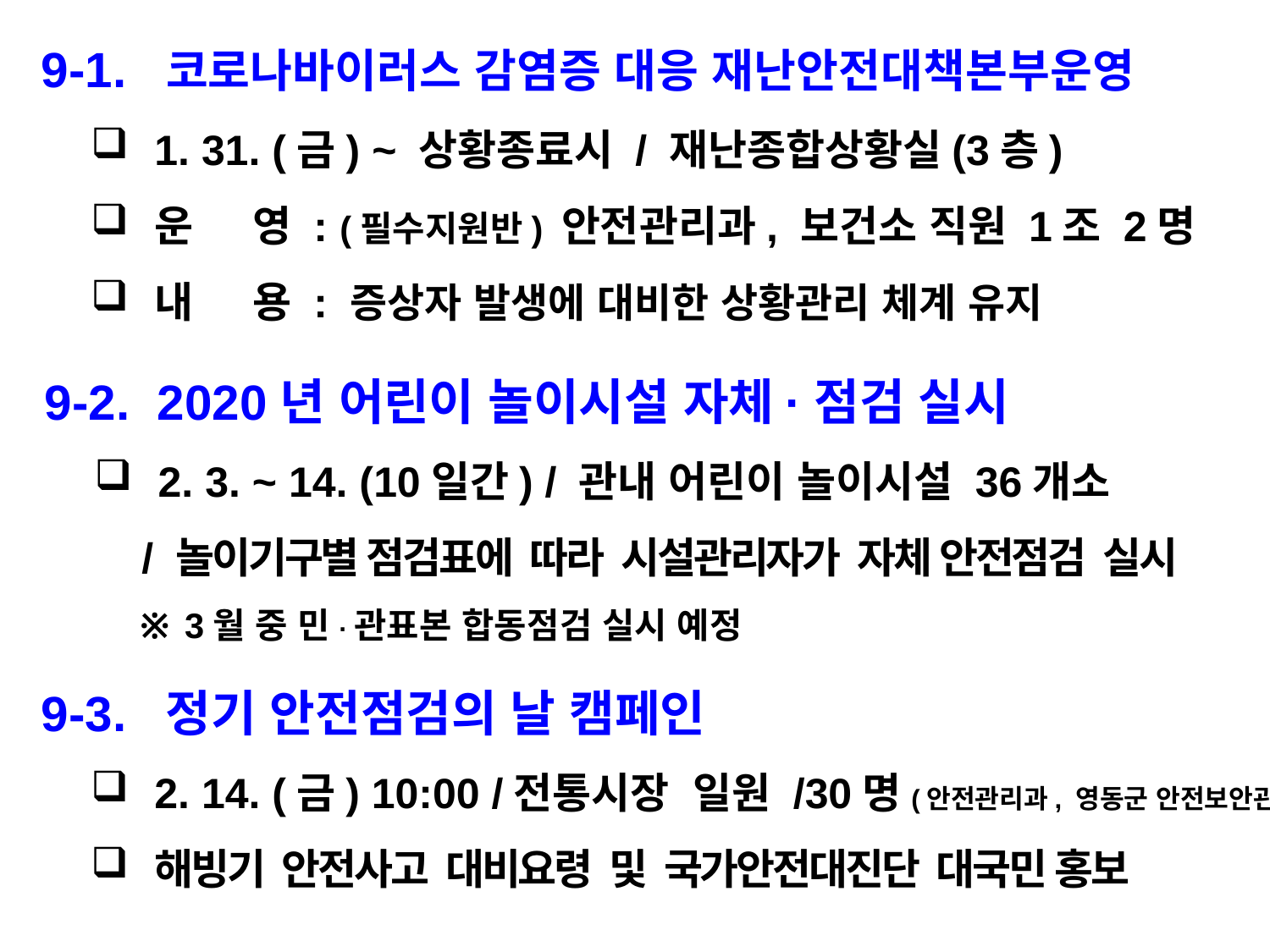

9-1.  코로나바이러스 감염증 대응 재난안전대책본부운영
1. 31. (금) ~ 상황종료시 / 재난종합상황실(3층)
운     영 : (필수지원반) 안전관리과, 보건소 직원 1조 2명
내     용 : 증상자 발생에 대비한 상황관리 체계 유지
 9-2.  2020년 어린이 놀이시설 자체·점검 실시
2. 3. ~ 14. (10일간) / 관내 어린이 놀이시설 36개소
    / 놀이기구별 점검표에  따라  시설관리자가  자체 안전점검  실시
      ※ 3월 중 민·관표본 합동점검 실시 예정
 9-3.  정기 안전점검의 날 캠페인
2. 14. (금) 10:00 /전통시장  일원 /30명(안전관리과, 영동군 안전보안관)
해빙기  안전사고  대비요령  및  국가안전대진단  대국민 홍보